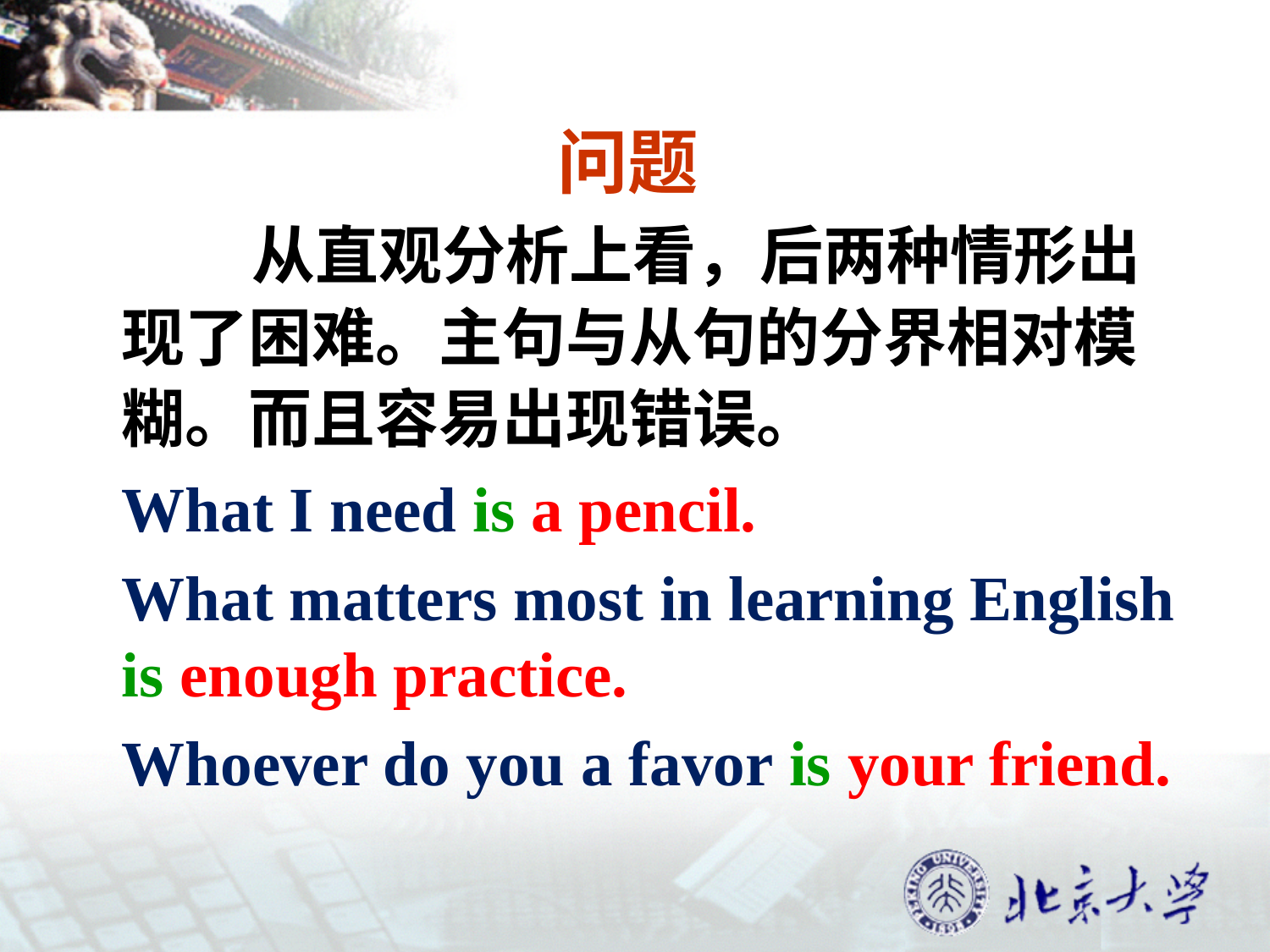

# 问题
        从直观分析上看，后两种情形出
现了困难。主句与从句的分界相对模
糊。而且容易出现错误。
What I need is a pencil.
What matters most in learning English is enough practice.
Whoever do you a favor is your friend.